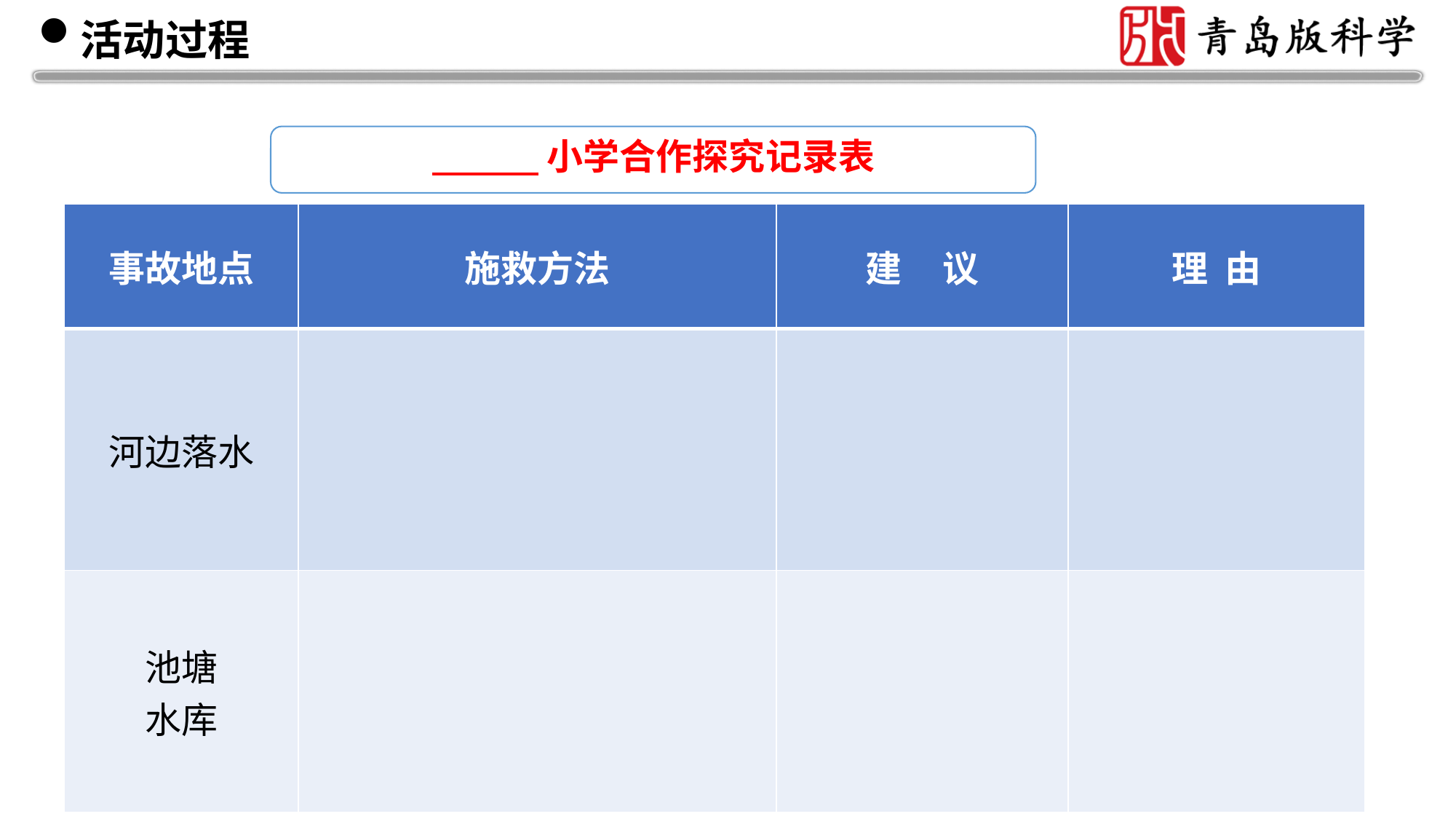

小学合作探究记录表
| 事故地点 | 施救方法 | 建 议 | 理 由 |
| --- | --- | --- | --- |
| 河边落水 |  |  |  |
| 池塘 水库 |  |  |  |